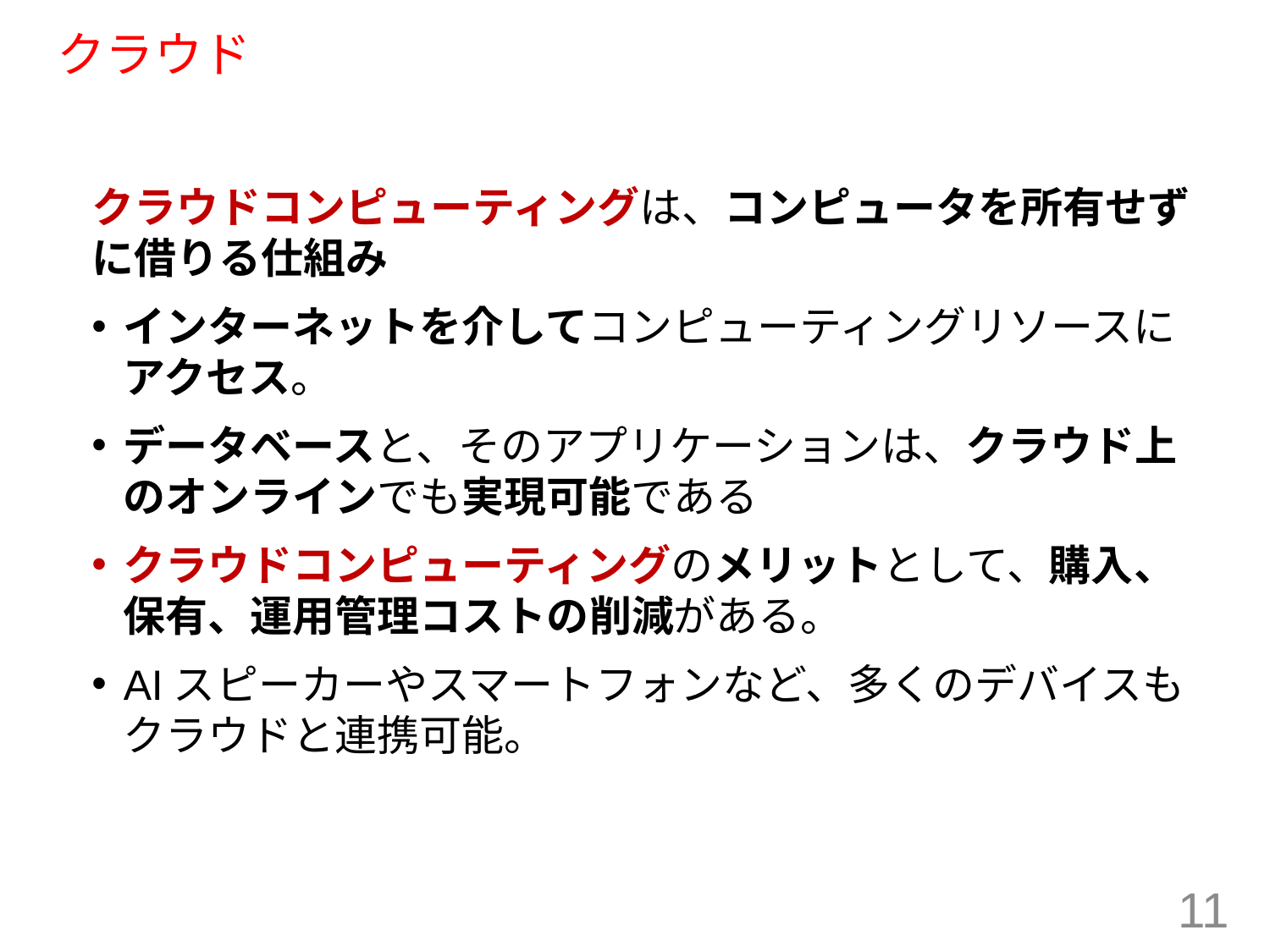

# クラウド
クラウドコンピューティングは、コンピュータを所有せずに借りる仕組み
インターネットを介してコンピューティングリソースにアクセス。
データベースと、そのアプリケーションは、クラウド上のオンラインでも実現可能である
クラウドコンピューティングのメリットとして、購入、保有、運用管理コストの削減がある。
AIスピーカーやスマートフォンなど、多くのデバイスもクラウドと連携可能。
11